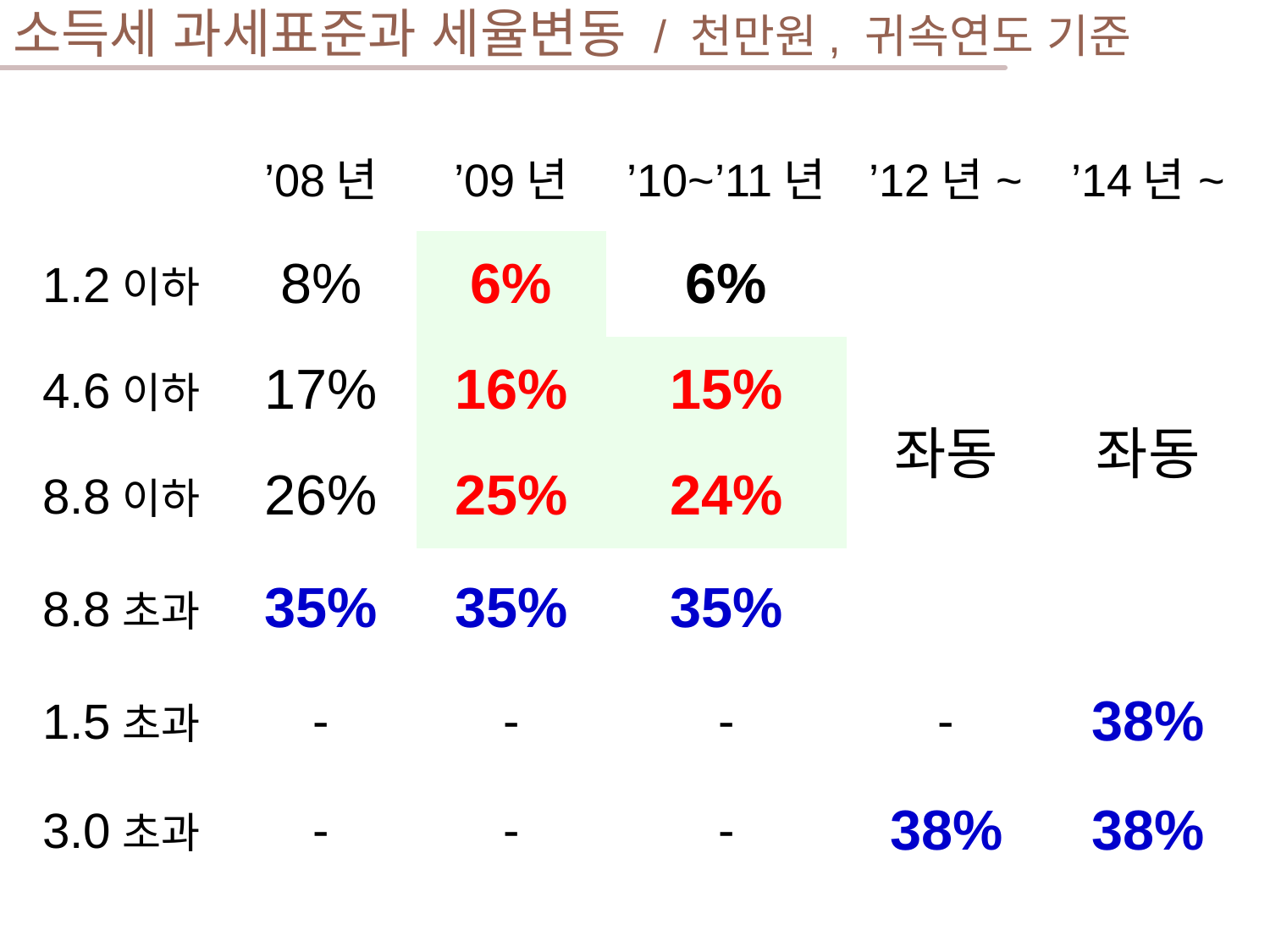

# 소득세 과세표준과 세율변동 / 천만원, 귀속연도 기준

|  | ’08년 | ’09년 | ’10~’11년 | ’12년~ | ’14년~ |
| --- | --- | --- | --- | --- | --- |
| 1.2이하 | 8% | 6% | 6% | 좌동 | 좌동 |
| 4.6이하 | 17% | 16% | 15% |  |  |
| 8.8이하 | 26% | 25% | 24% |  |  |
| 8.8초과 | 35% | 35% | 35% |  |  |
| 1.5초과 | - | - | - | - | 38% |
| 3.0초과 | - | - | - | 38% | 38% |